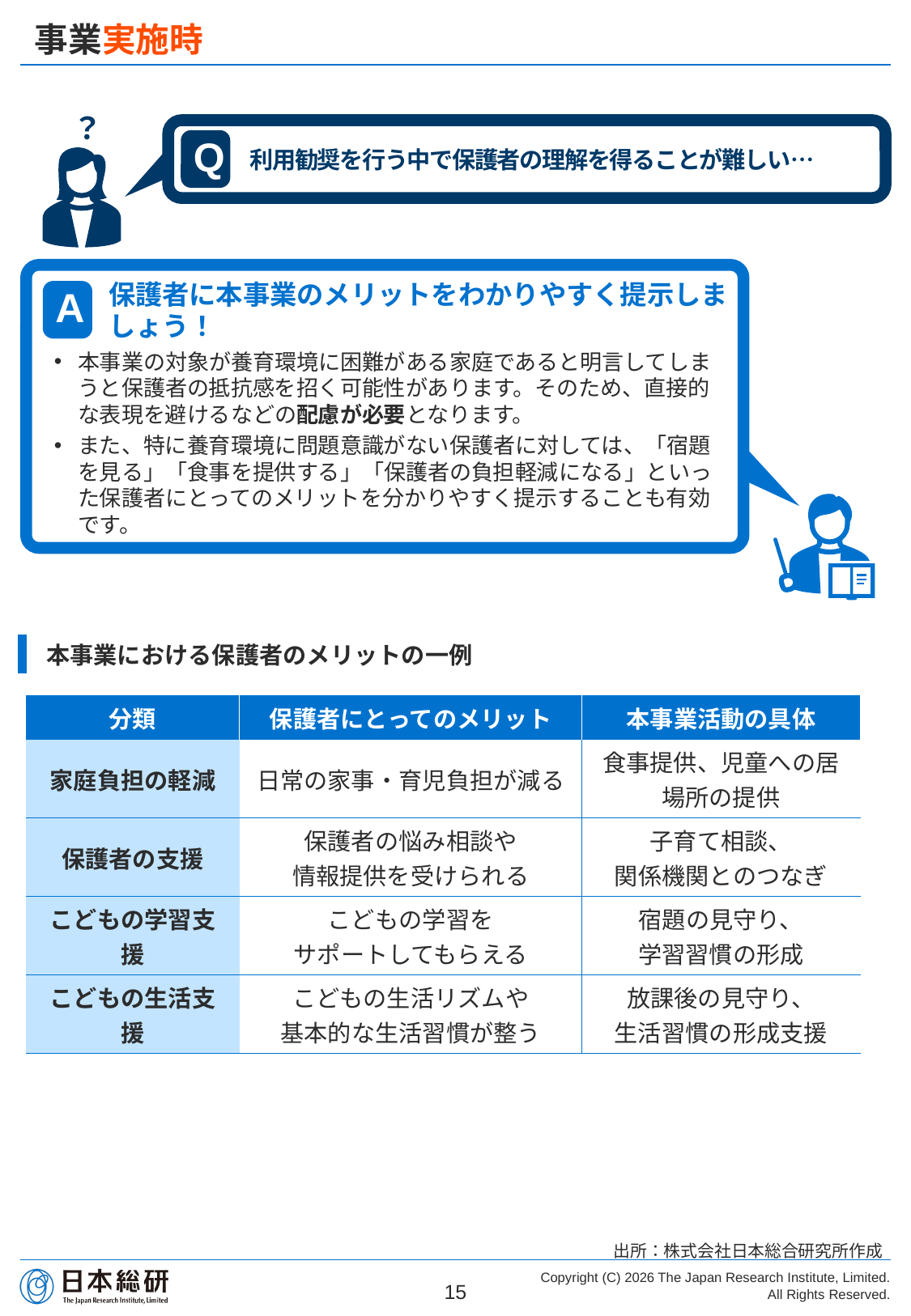

# 事業実施時
？

Q
利用勧奨を行う中で保護者の理解を得ることが難しい…

保護者に本事業のメリットをわかりやすく提示しましょう！
A
本事業の対象が養育環境に困難がある家庭であると明言してしまうと保護者の抵抗感を招く可能性があります。そのため、直接的な表現を避けるなどの配慮が必要となります。
また、特に養育環境に問題意識がない保護者に対しては、「宿題を見る」「食事を提供する」「保護者の負担軽減になる」といった保護者にとってのメリットを分かりやすく提示することも有効です。

| 本事業における保護者のメリットの一例 |
| --- |
| 分類 | 保護者にとってのメリット | 本事業活動の具体 |
| --- | --- | --- |
| 家庭負担の軽減 | 日常の家事・育児負担が減る | 食事提供、児童への居場所の提供 |
| 保護者の支援 | 保護者の悩み相談や 情報提供を受けられる | 子育て相談、 関係機関とのつなぎ |
| こどもの学習支援 | こどもの学習を サポートしてもらえる | 宿題の見守り、 学習習慣の形成 |
| こどもの生活支援 | こどもの生活リズムや 基本的な生活習慣が整う | 放課後の見守り、 生活習慣の形成支援 |
出所：株式会社日本総合研究所作成